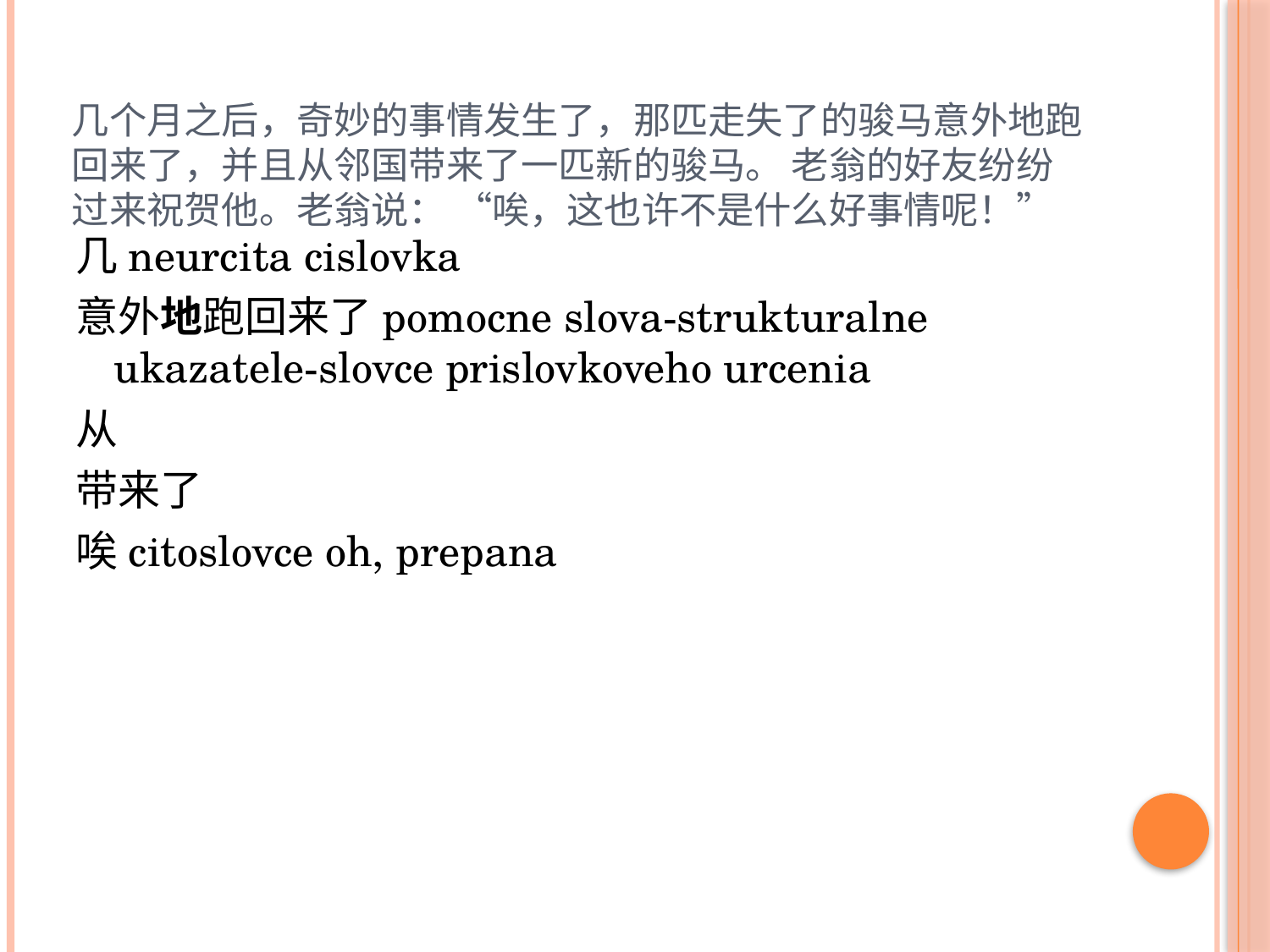

# 几个月之后，奇妙的事情发生了，那匹走失了的骏马意外地跑回来了，并且从邻国带来了一匹新的骏马。 老翁的好友纷纷过来祝贺他。老翁说： “唉，这也许不是什么好事情呢！”
几neurcita cislovka
意外地跑回来了pomocne slova-strukturalne ukazatele-slovce prislovkoveho urcenia
从
带来了
唉citoslovce oh, prepana